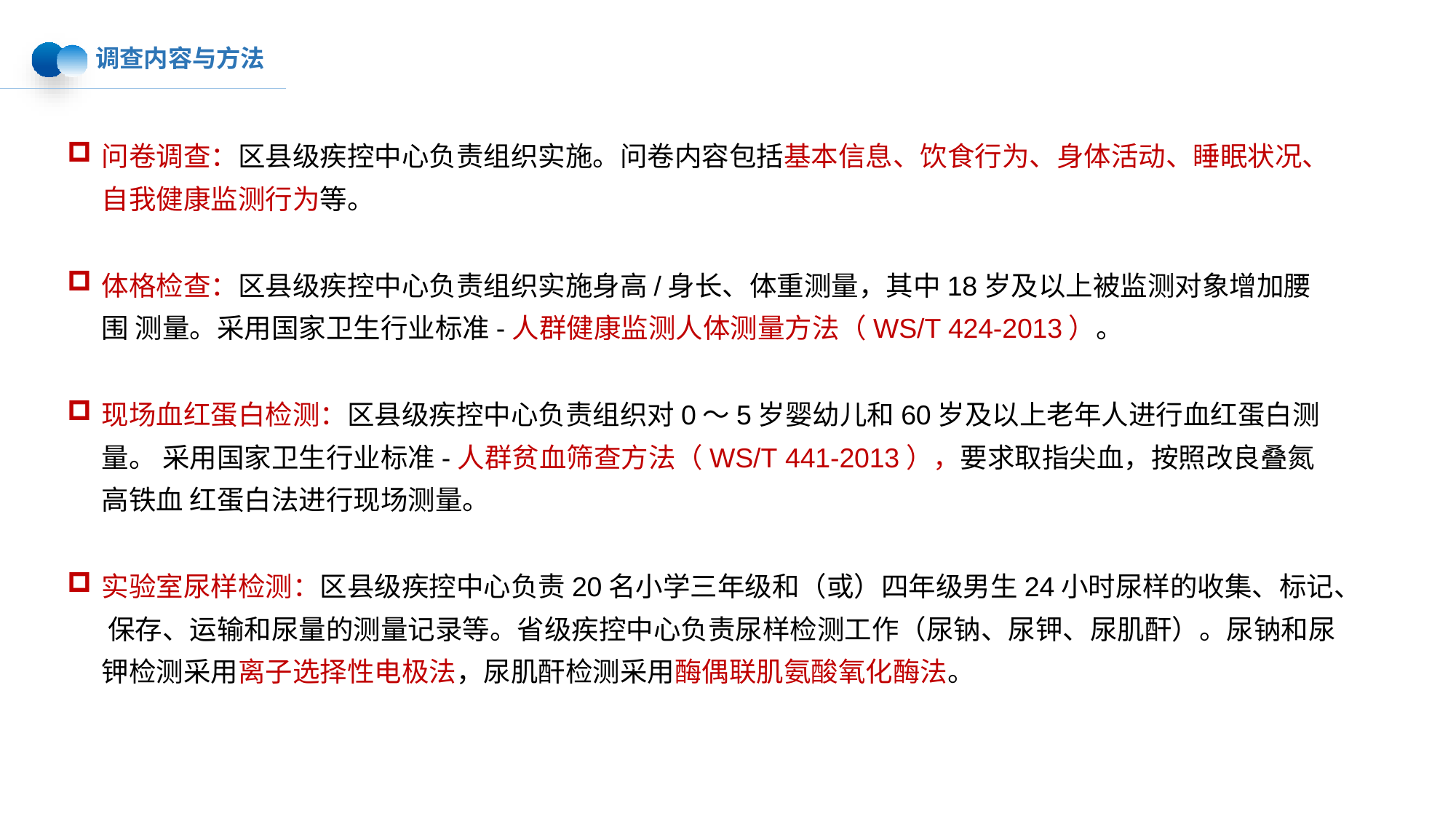

调查内容与方法

问卷调查：区县级疾控中心负责组织实施。问卷内容包括基本信息、饮食行为、身体活动、睡眠状况、 自我健康监测行为等。

体格检查：区县级疾控中心负责组织实施身高/身长、体重测量，其中18岁及以上被监测对象增加腰围 测量。采用国家卫生行业标准-人群健康监测人体测量方法（WS/T 424-2013）。

现场血红蛋白检测：区县级疾控中心负责组织对0～5岁婴幼儿和60岁及以上老年人进行血红蛋白测量。 采用国家卫生行业标准-人群贫血筛查方法（WS/T 441-2013），要求取指尖血，按照改良叠氮高铁血 红蛋白法进行现场测量。

实验室尿样检测：区县级疾控中心负责20名小学三年级和（或）四年级男生24小时尿样的收集、标记、 保存、运输和尿量的测量记录等。省级疾控中心负责尿样检测工作（尿钠、尿钾、尿肌酐）。尿钠和尿 钾检测采用离子选择性电极法，尿肌酐检测采用酶偶联肌氨酸氧化酶法。